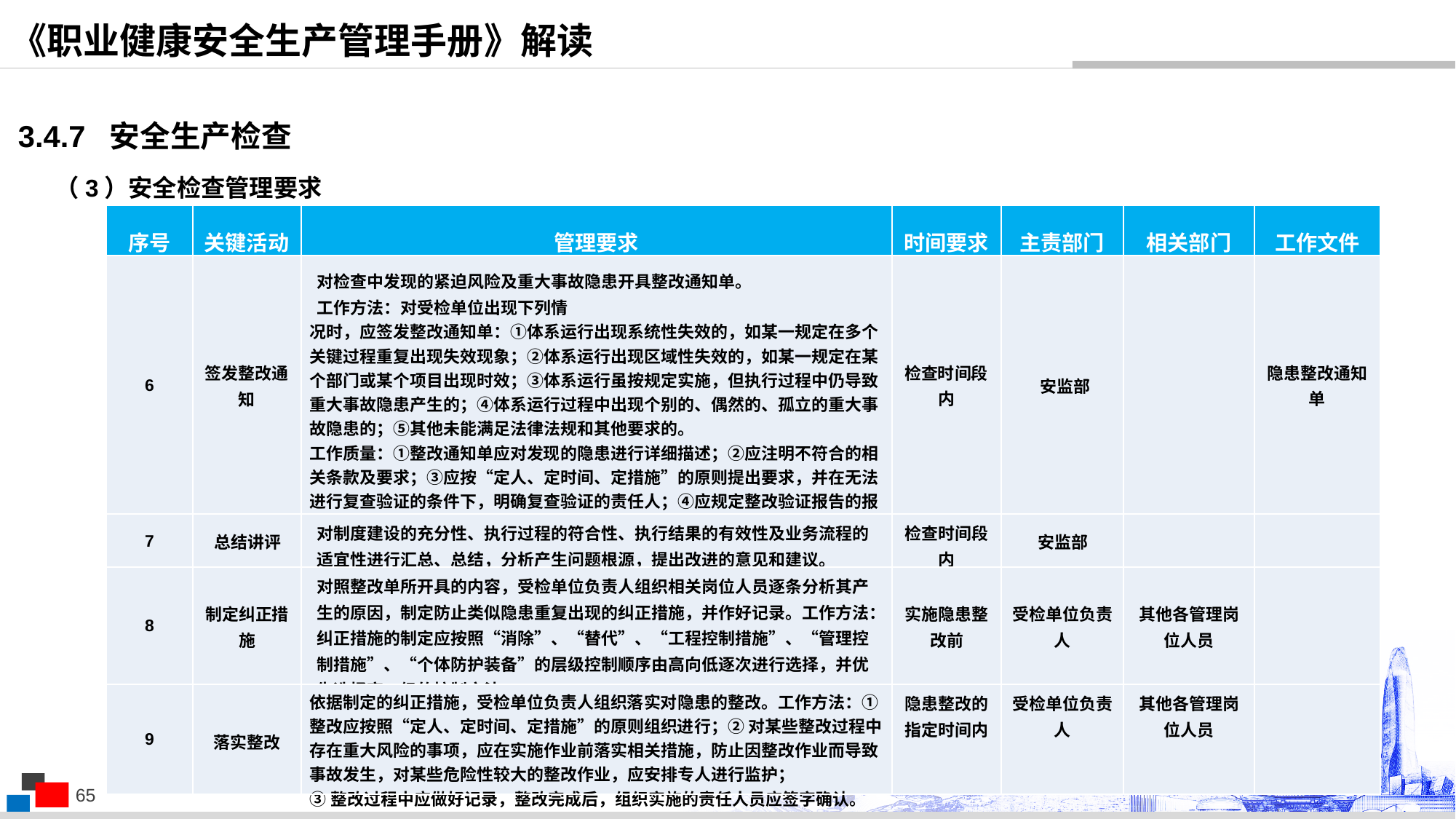

《职业健康安全生产管理手册》解读
3.4.7  安全生产检查
（3）安全检查管理要求
| 序号 | 关键活动 | 管理要求 | 时间要求 | 主责部门 | 相关部门 | 工作文件 |
| --- | --- | --- | --- | --- | --- | --- |
| 6 | 签发整改通知 | 对检查中发现的紧迫风险及重大事故隐患开具整改通知单。 工作方法：对受检单位出现下列情 况时，应签发整改通知单：①体系运行出现系统性失效的，如某一规定在多个关键过程重复出现失效现象；②体系运行出现区域性失效的，如某一规定在某个部门或某个项目出现时效；③体系运行虽按规定实施，但执行过程中仍导致重大事故隐患产生的；④体系运行过程中出现个别的、偶然的、孤立的重大事故隐患的；⑤其他未能满足法律法规和其他要求的。 工作质量：①整改通知单应对发现的隐患进行详细描述；②应注明不符合的相关条款及要求；③应按“定人、定时间、定措施”的原则提出要求，并在无法进行复查验证的条件下，明确复查验证的责任人；④应规定整改验证报告的报告时间；⑤ 检查组组长及受检单位负责人应在整改通知单上相互确认签字；⑥整改通知单应一式三份， 检查组、受检单位及复查验证责任人各执一份。 | 检查时间段内 | 安监部 |  | 隐患整改通知单 |
| 7 | 总结讲评 | 对制度建设的充分性、执行过程的符合性、执行结果的有效性及业务流程的适宜性进行汇总、总结，分析产生问题根源，提出改进的意见和建议。 | 检查时间段内 | 安监部 |  |  |
| 8 | 制定纠正措施 | 对照整改单所开具的内容，受检单位负责人组织相关岗位人员逐条分析其产生的原因，制定防止类似隐患重复出现的纠正措施，并作好记录。工作方法：纠正措施的制定应按照“消除”、“替代”、“工程控制措施”、“管理控制措施”、“个体防护装备”的层级控制顺序由高向低逐次进行选择，并优先选择高一级的控制方法。 | 实施隐患整改前 | 受检单位负责人 | 其他各管理岗位人员 |  |
| 9 | 落实整改 | 依据制定的纠正措施，受检单位负责人组织落实对隐患的整改。工作方法：①整改应按照“定人、定时间、定措施”的原则组织进行；② 对某些整改过程中存在重大风险的事项，应在实施作业前落实相关措施，防止因整改作业而导致事故发生，对某些危险性较大的整改作业，应安排专人进行监护； ③整改过程中应做好记录，整改完成后，组织实施的责任人员应签字确认。 | 隐患整改的指定时间内 | 受检单位负责人 | 其他各管理岗位人员 |  |